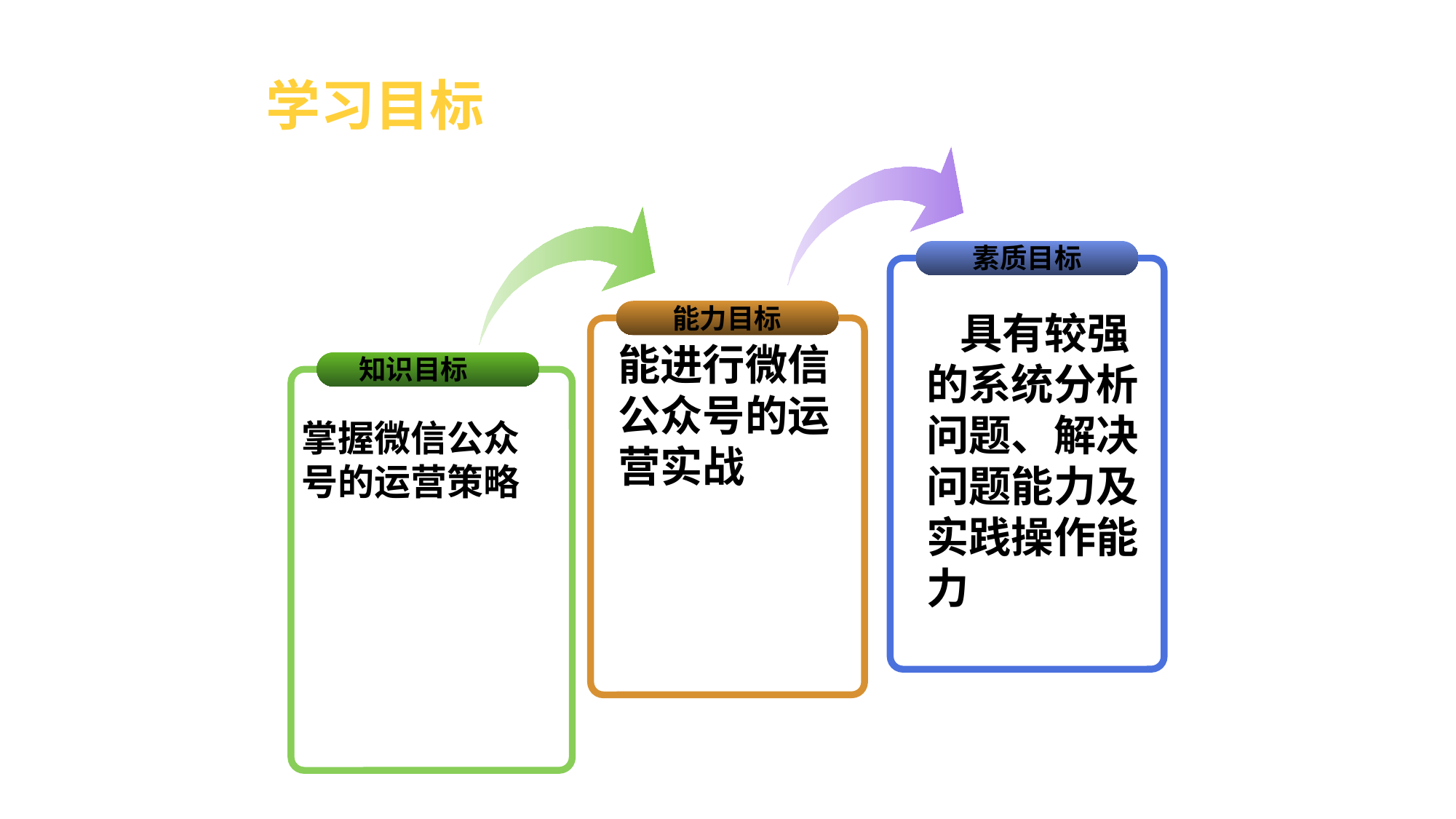

# 学习目标

素质目标

能力目标

   具有较强的系统分析问题、解决问题能力及实践操作能力

能进行微信公众号的运营实战
知识目标

掌握微信公众号的运营策略